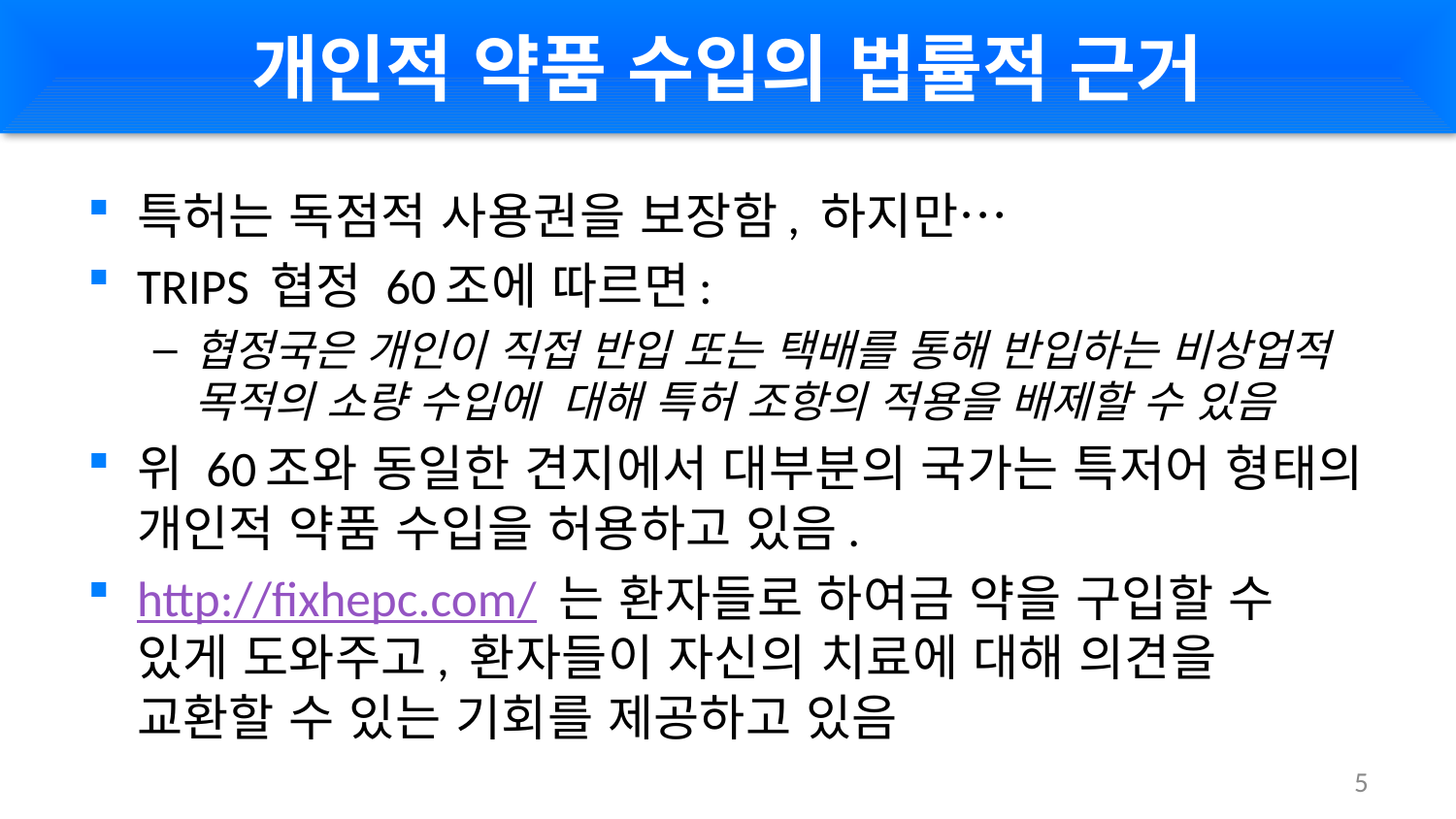

# 개인적 약품 수입의 법률적 근거
특허는 독점적 사용권을 보장함, 하지만…
TRIPS 협정 60조에 따르면:
협정국은 개인이 직접 반입 또는 택배를 통해 반입하는 비상업적 목적의 소량 수입에  대해 특허 조항의 적용을 배제할 수 있음
위 60조와 동일한 견지에서 대부분의 국가는 특저어 형태의 개인적 약품 수입을 허용하고 있음.
http://fixhepc.com/ 는 환자들로 하여금 약을 구입할 수 있게 도와주고, 환자들이 자신의 치료에 대해 의견을 교환할 수 있는 기회를 제공하고 있음

5